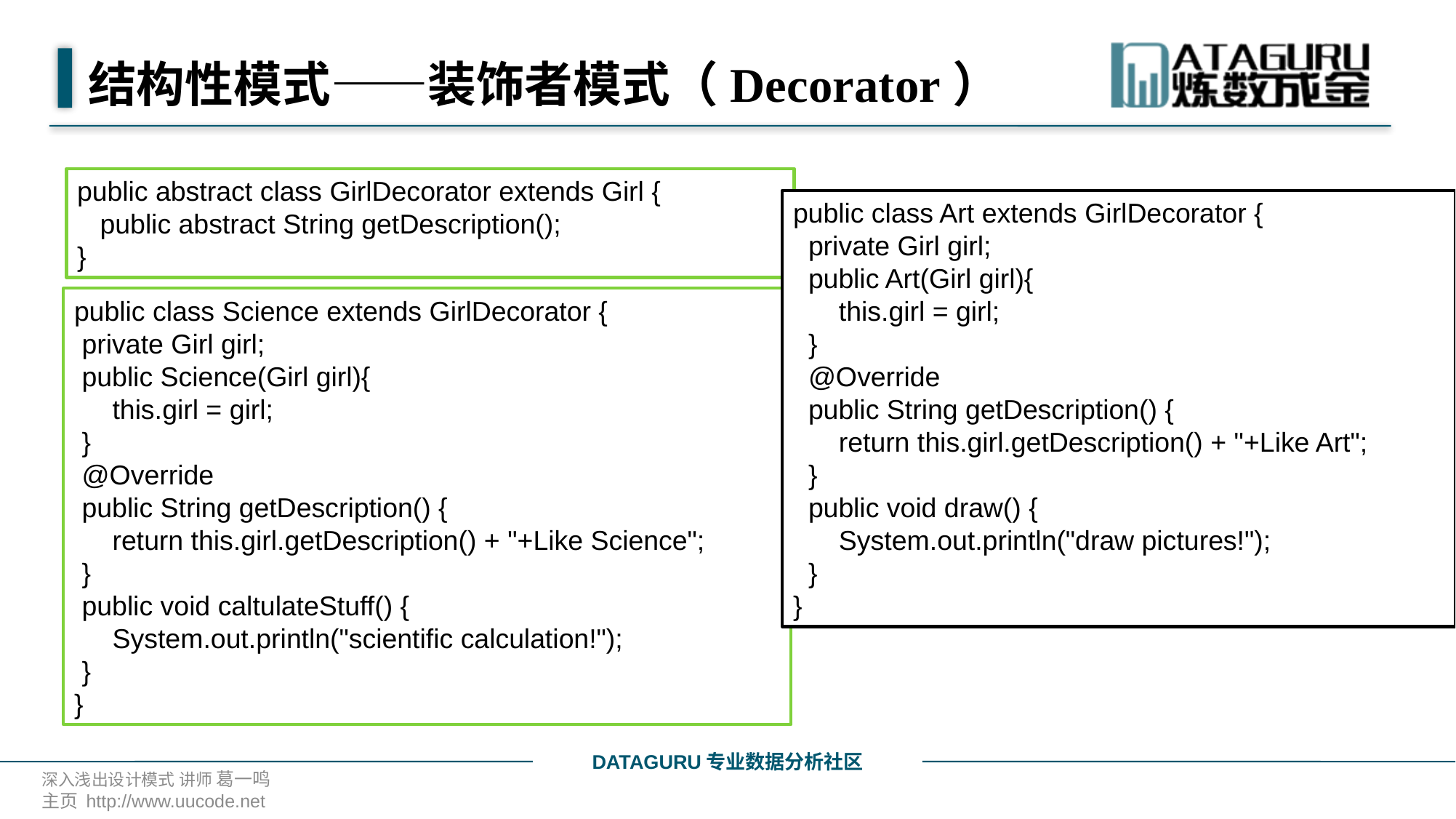

# 结构性模式——装饰者模式（Decorator）
public abstract class GirlDecorator extends Girl {
   public abstract String getDescription();
}
public class Art extends GirlDecorator {
  private Girl girl;
  public Art(Girl girl){
      this.girl = girl;
  }
  @Override
  public String getDescription() {
      return this.girl.getDescription() + "+Like Art";
  }
  public void draw() {
      System.out.println("draw pictures!");
  }
}
public class Science extends GirlDecorator {
 private Girl girl;
 public Science(Girl girl){
     this.girl = girl;
 }
 @Override
 public String getDescription() {
     return this.girl.getDescription() + "+Like Science";
 }
 public void caltulateStuff() {
     System.out.println("scientific calculation!");
 }
}